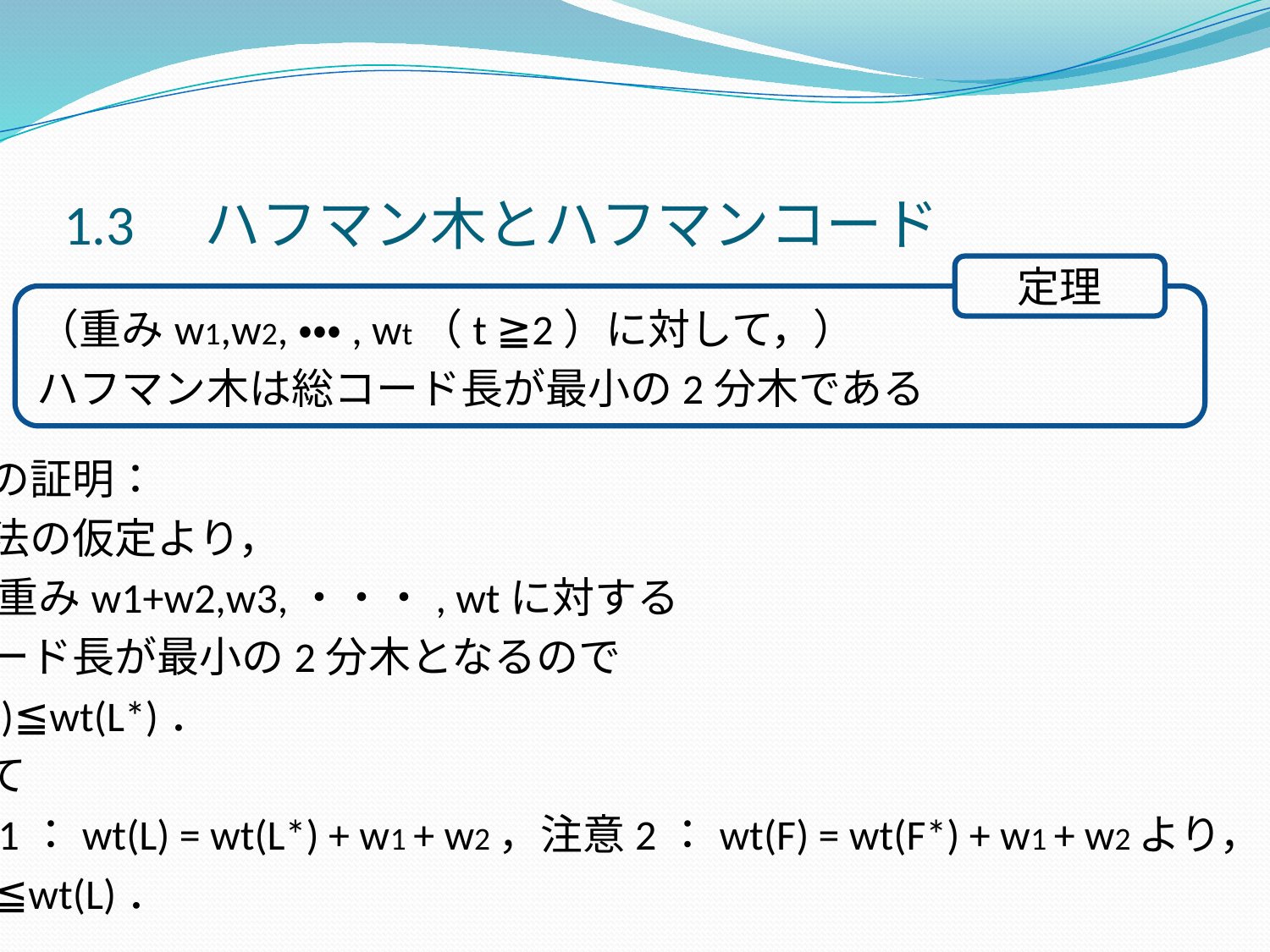

# 1.3　ハフマン木とハフマンコード
定理

（重みw1,w2,・・・, wt（t ≧2）に対して，）
ハフマン木は総コード長が最小の2分木である

定理の証明：
帰納法の仮定より，
F*は重みw1+w2,w3,・・・, wtに対する
総コード長が最小の2分木となるので
wt(F*)≦wt(L*)．
よって
注意1：wt(L) = wt(L*) + w1 + w2，注意2：wt(F) = wt(F*) + w1 + w2より，
wt(F)≦wt(L)．